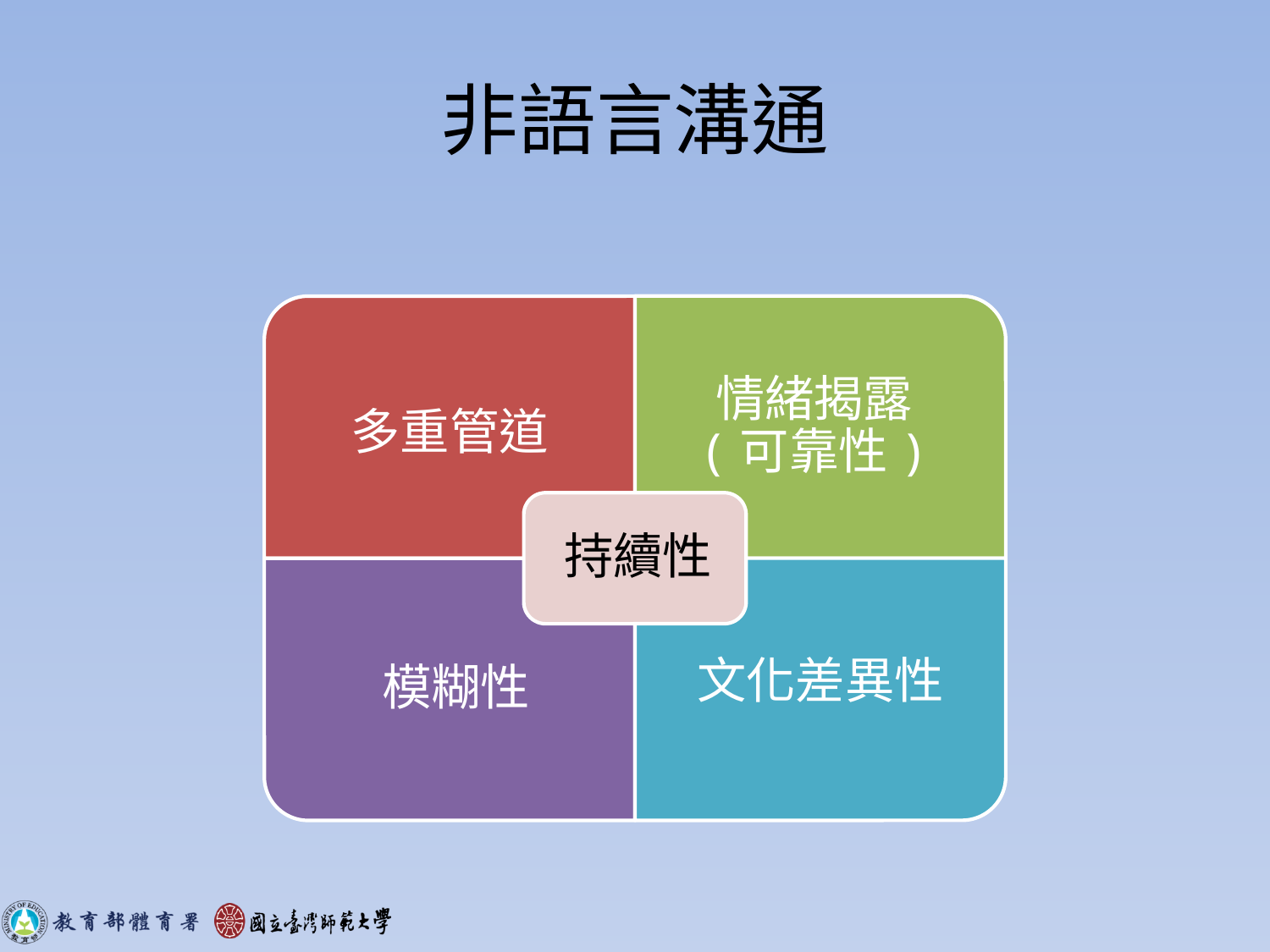

# 非語言溝通
多重管道
情緒揭露
(可靠性)
模糊性
文化差異性
持續性